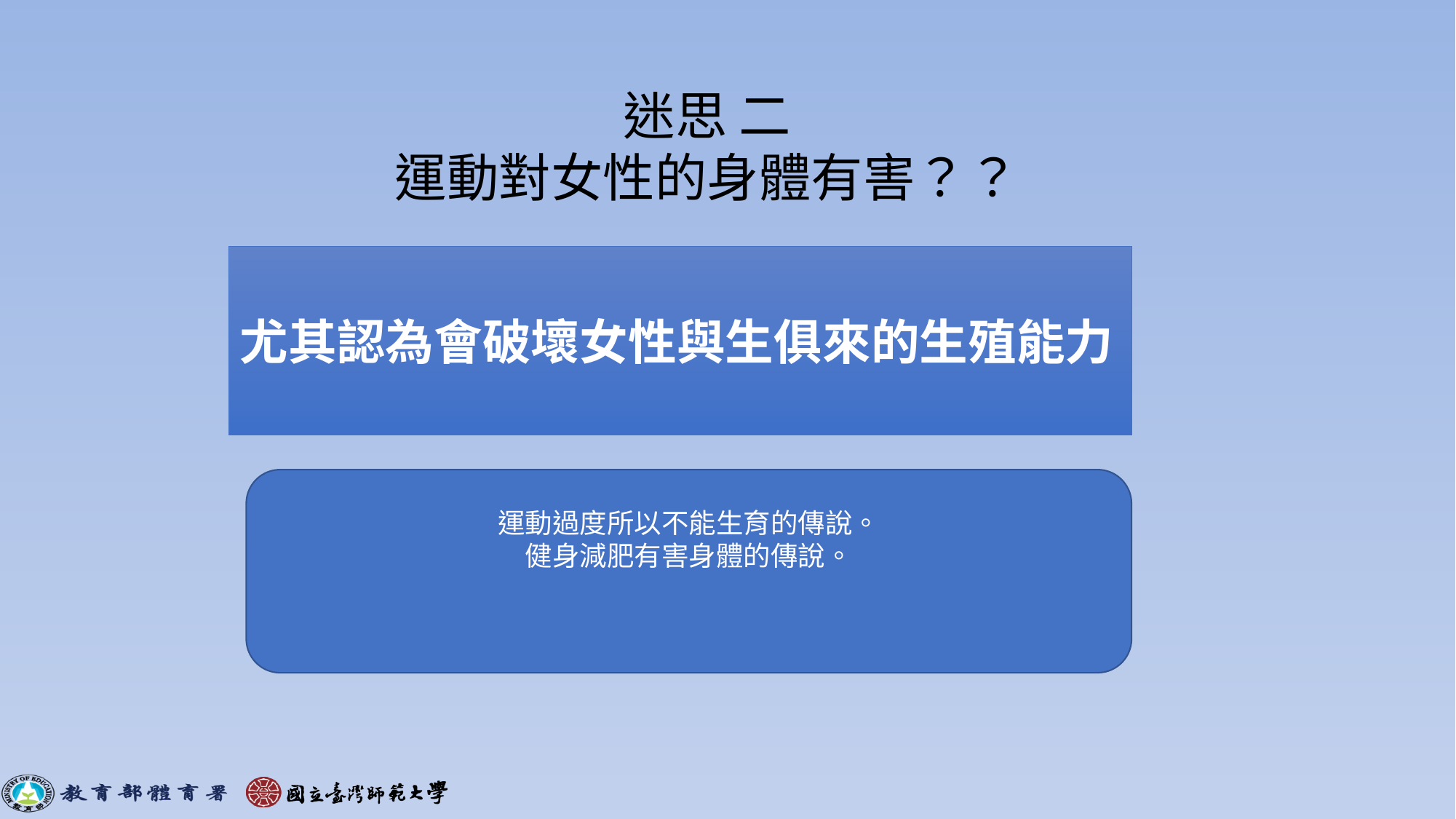

# 迷思 二 運動對女性的身體有害？？
尤其認為會破壞女性與生俱來的生殖能力
運動過度所以不能生育的傳說。
健身減肥有害身體的傳說。